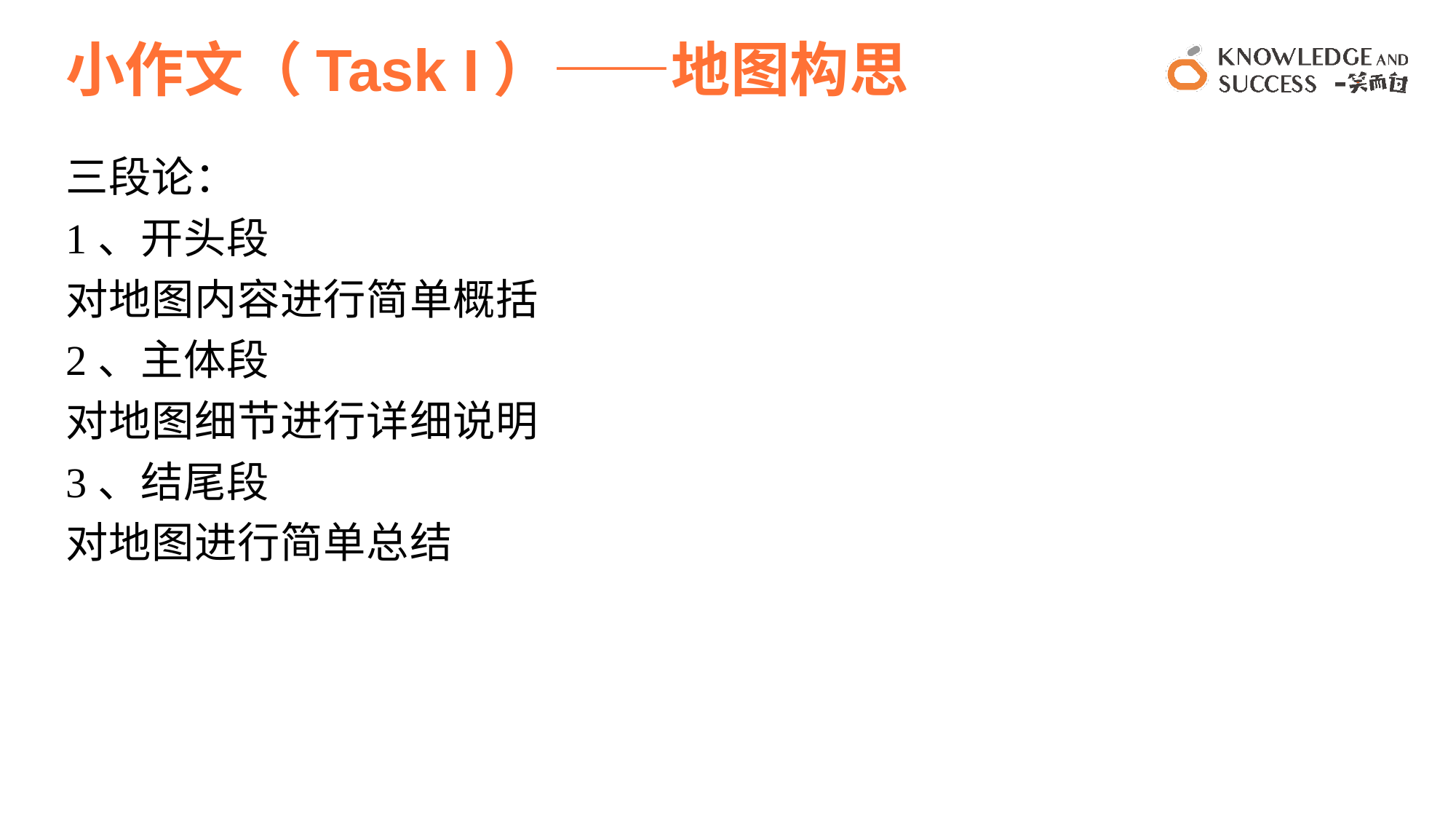

# 小作文（Task I）——地图构思
三段论：
1、开头段
对地图内容进行简单概括
2、主体段
对地图细节进行详细说明
3、结尾段
对地图进行简单总结
27